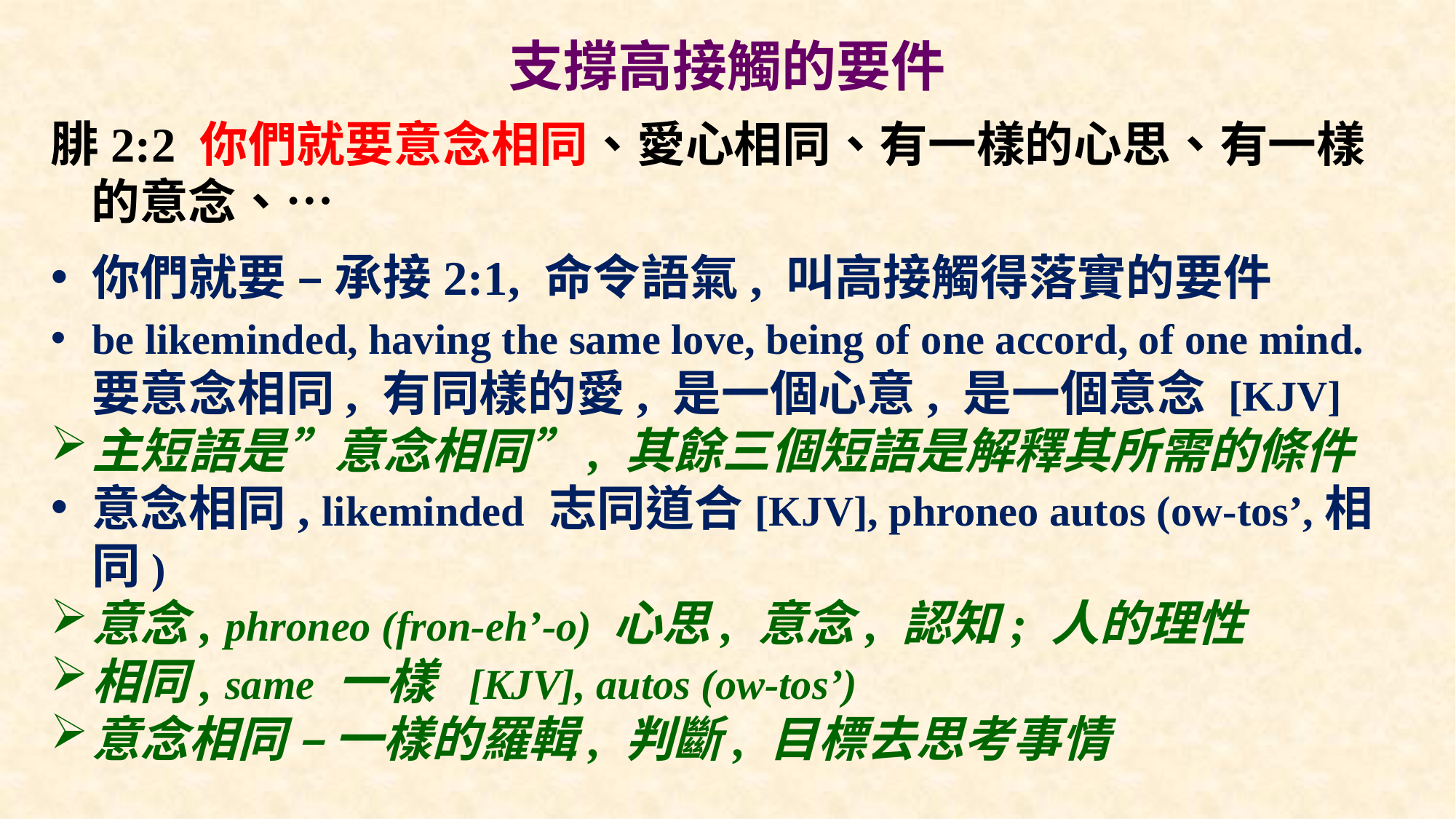

# 支撐高接觸的要件
腓2:2 你們就要意念相同、愛心相同、有一樣的心思、有一樣的意念、…
你們就要 – 承接2:1, 命令語氣, 叫高接觸得落實的要件
be likeminded, having the same love, being of one accord, of one mind.要意念相同, 有同樣的愛, 是一個心意, 是一個意念 [KJV]
主短語是”意念相同”, 其餘三個短語是解釋其所需的條件
意念相同, likeminded 志同道合[KJV], phroneo autos (ow-tos’,相同)
意念, phroneo (fron-eh’-o) 心思, 意念, 認知; 人的理性
相同, same 一樣  [KJV], autos (ow-tos’)
意念相同 – 一樣的羅輯, 判斷, 目標去思考事情